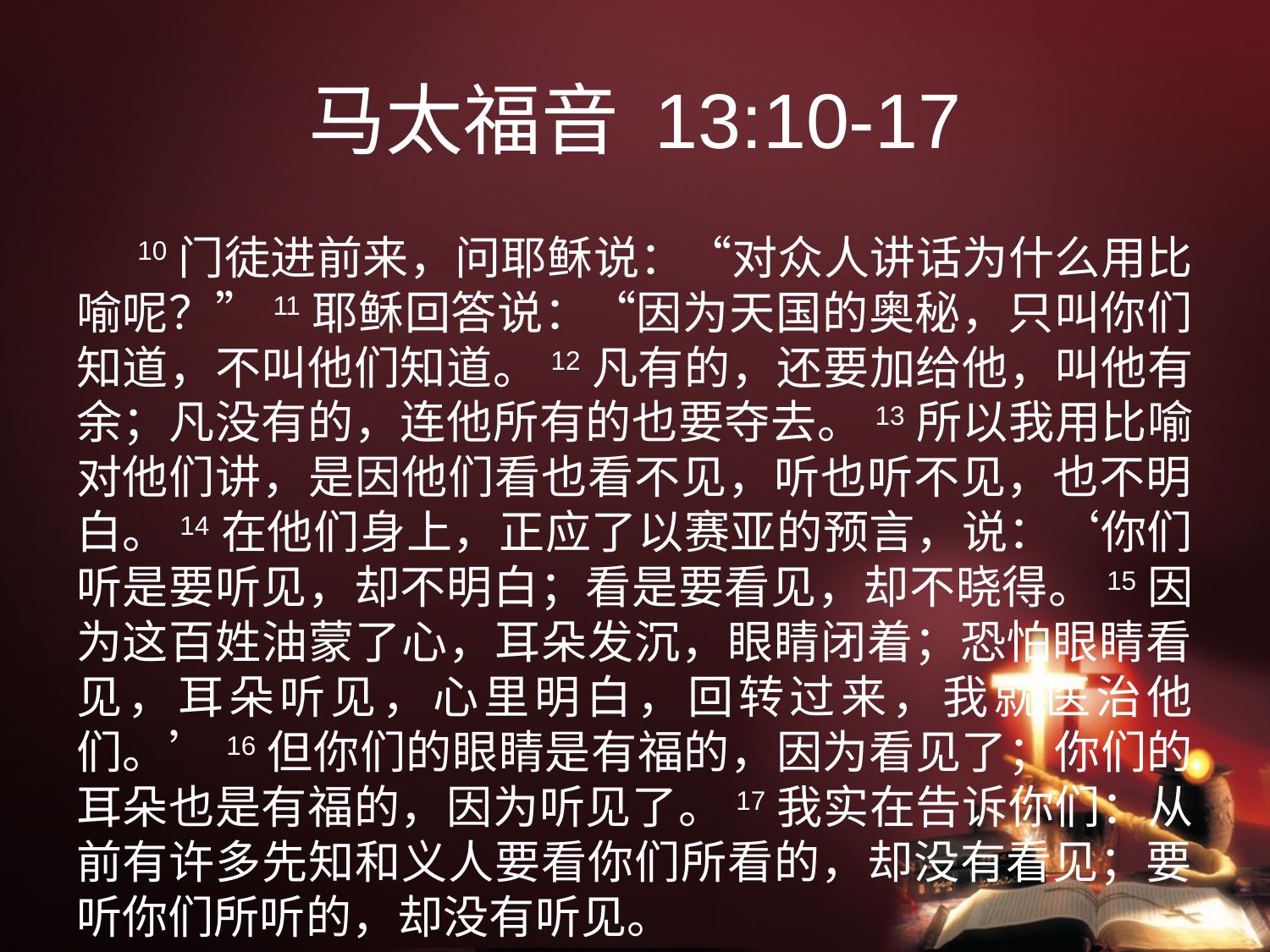

# 马太福音 13:10-17
        10门徒进前来，问耶稣说：“对众人讲话为什么用比喻呢？”11耶稣回答说：“因为天国的奥秘，只叫你们知道，不叫他们知道。12凡有的，还要加给他，叫他有余；凡没有的，连他所有的也要夺去。13所以我用比喻对他们讲，是因他们看也看不见，听也听不见，也不明白。14在他们身上，正应了以赛亚的预言，说：‘你们听是要听见，却不明白；看是要看见，却不晓得。15因为这百姓油蒙了心，耳朵发沉，眼睛闭着；恐怕眼睛看见，耳朵听见，心里明白，回转过来，我就医治他们。’16但你们的眼睛是有福的，因为看见了；你们的耳朵也是有福的，因为听见了。17我实在告诉你们：从前有许多先知和义人要看你们所看的，却没有看见；要听你们所听的，却没有听见。